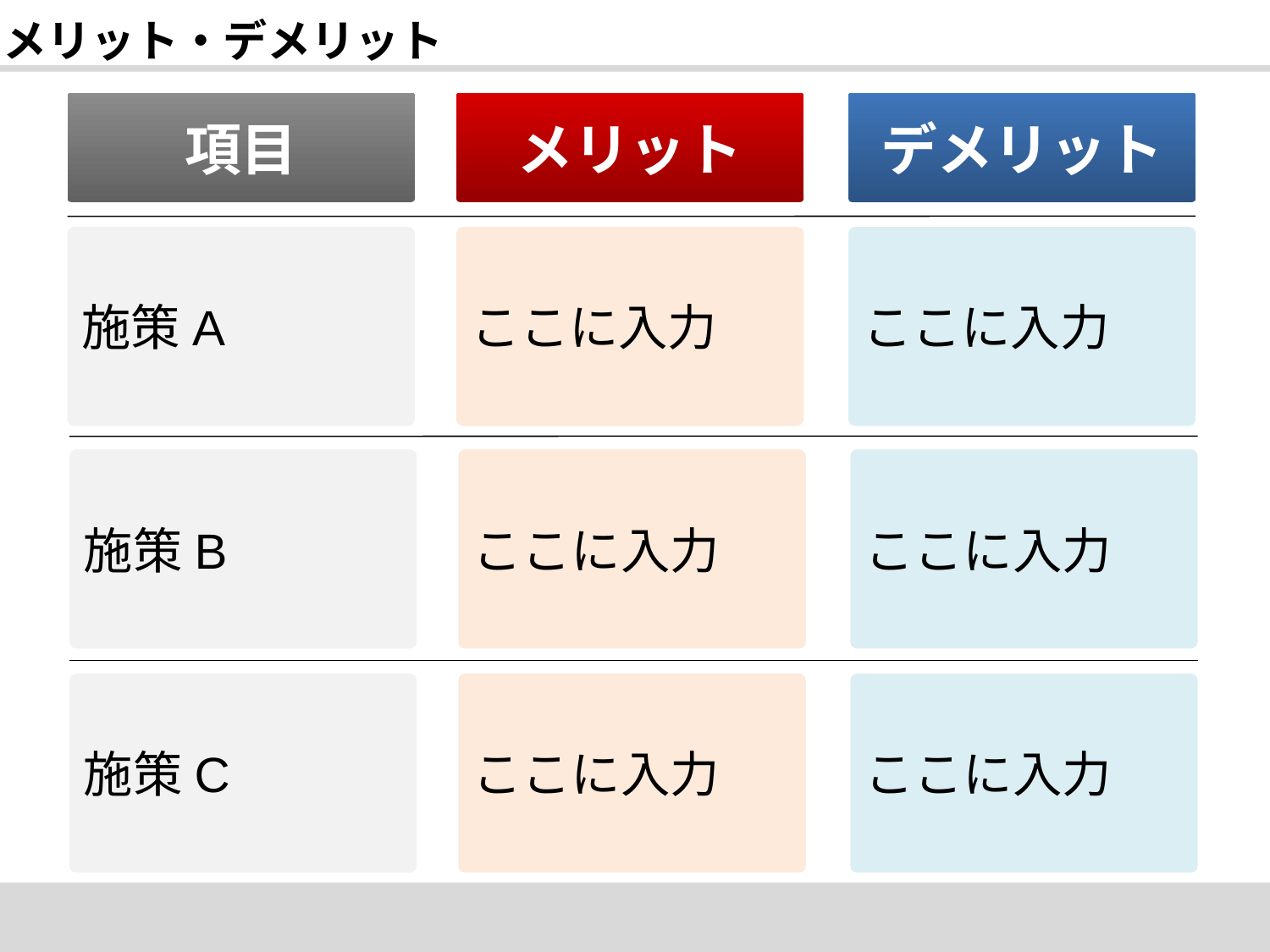

メリット・デメリット

項目
メリット
デメリット
施策A
ここに入力
ここに入力
施策B
ここに入力
ここに入力
施策C
ここに入力
ここに入力